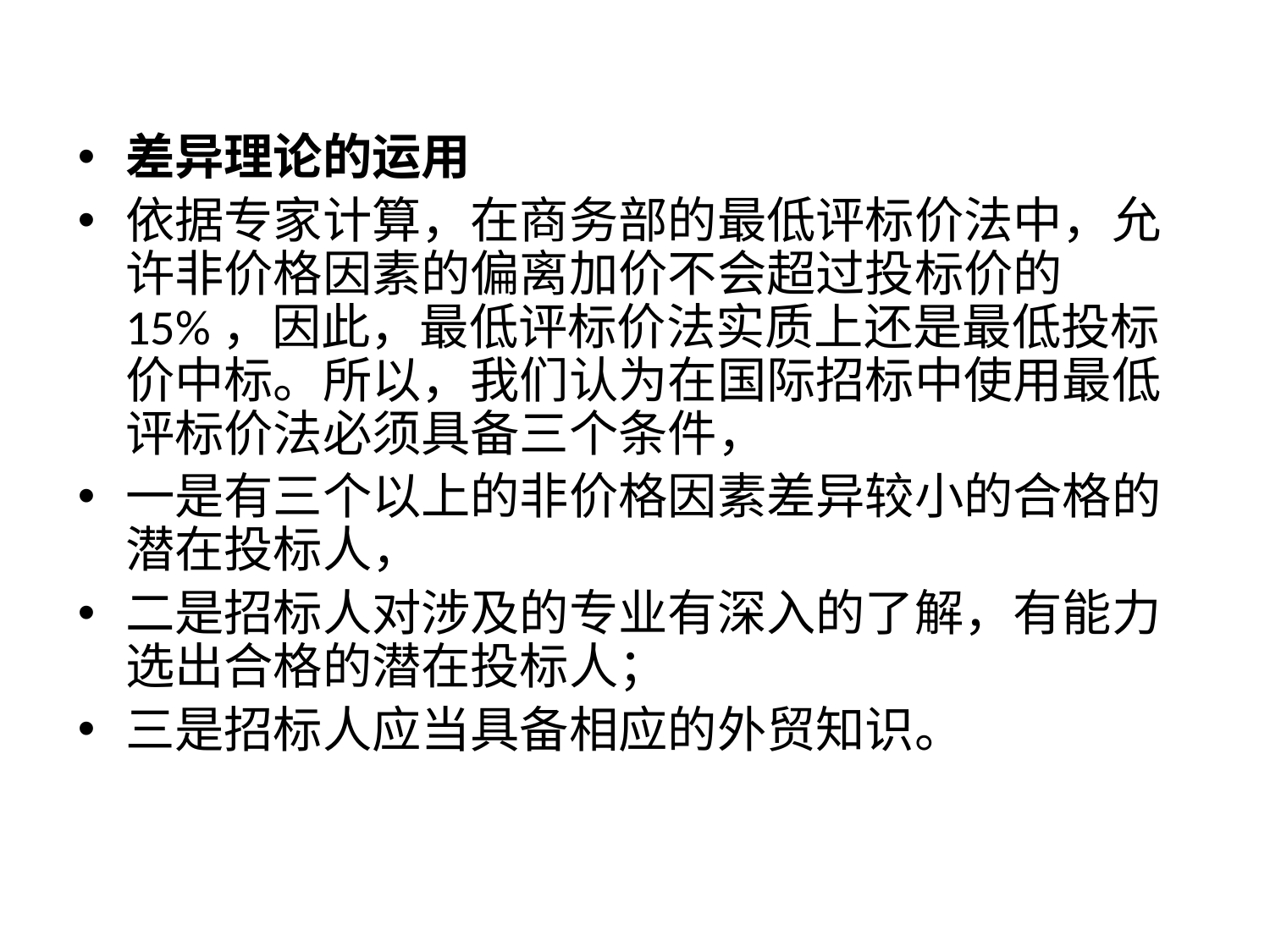

差异理论的运用
依据专家计算，在商务部的最低评标价法中，允许非价格因素的偏离加价不会超过投标价的15%，因此，最低评标价法实质上还是最低投标价中标。所以，我们认为在国际招标中使用最低评标价法必须具备三个条件，
一是有三个以上的非价格因素差异较小的合格的潜在投标人，
二是招标人对涉及的专业有深入的了解，有能力选出合格的潜在投标人；
三是招标人应当具备相应的外贸知识。